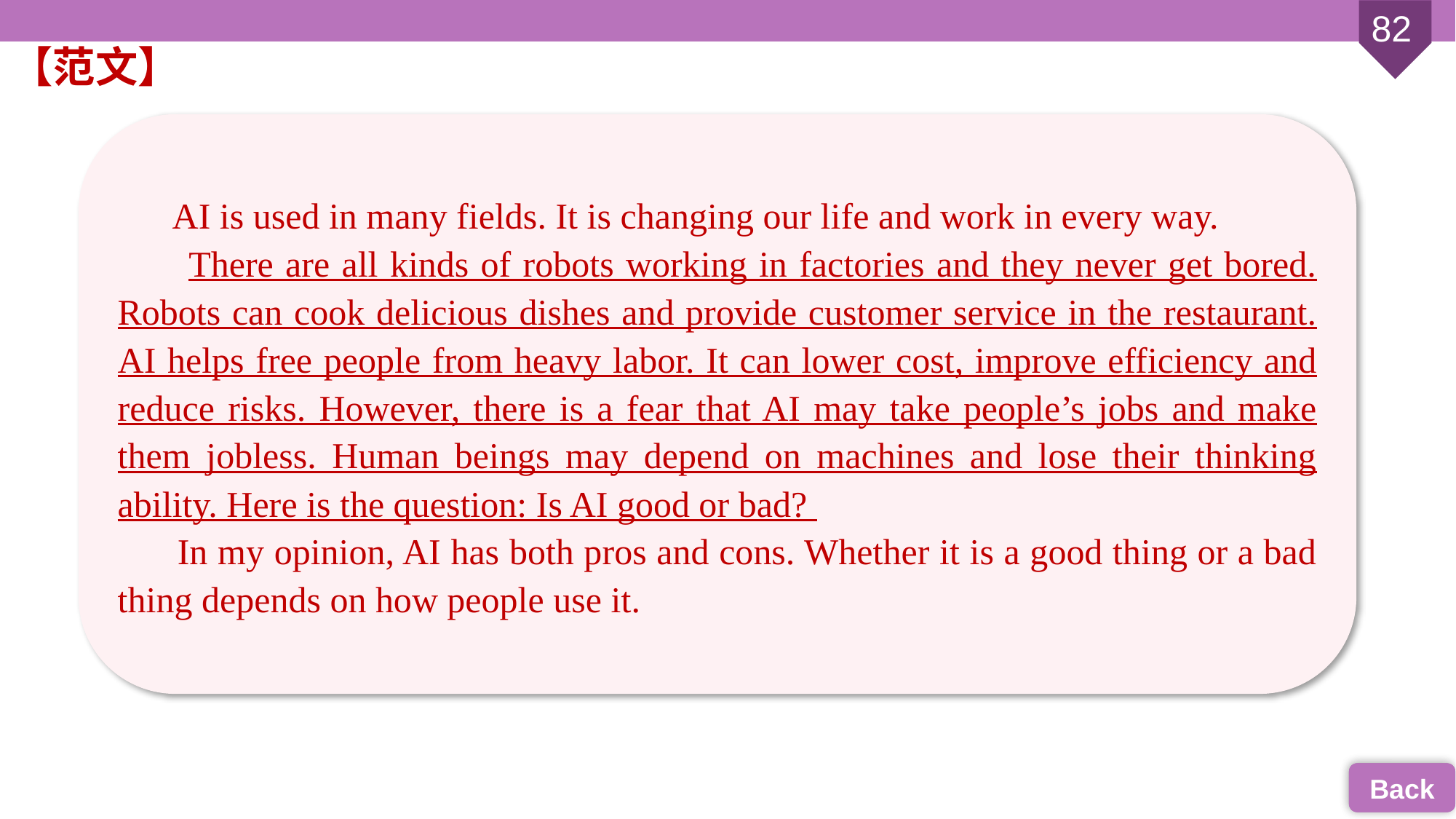

【范文】
      AI is used in many fields. It is changing our life and work in every way.
      There are all kinds of robots working in factories and they never get bored. Robots can cook delicious dishes and provide customer service in the restaurant. AI helps free people from heavy labor. It can lower cost, improve efficiency and reduce risks. However, there is a fear that AI may take people’s jobs and make them jobless. Human beings may depend on machines and lose their thinking ability. Here is the question: Is AI good or bad?
      In my opinion, AI has both pros and cons. Whether it is a good thing or a bad thing depends on how people use it.
Back